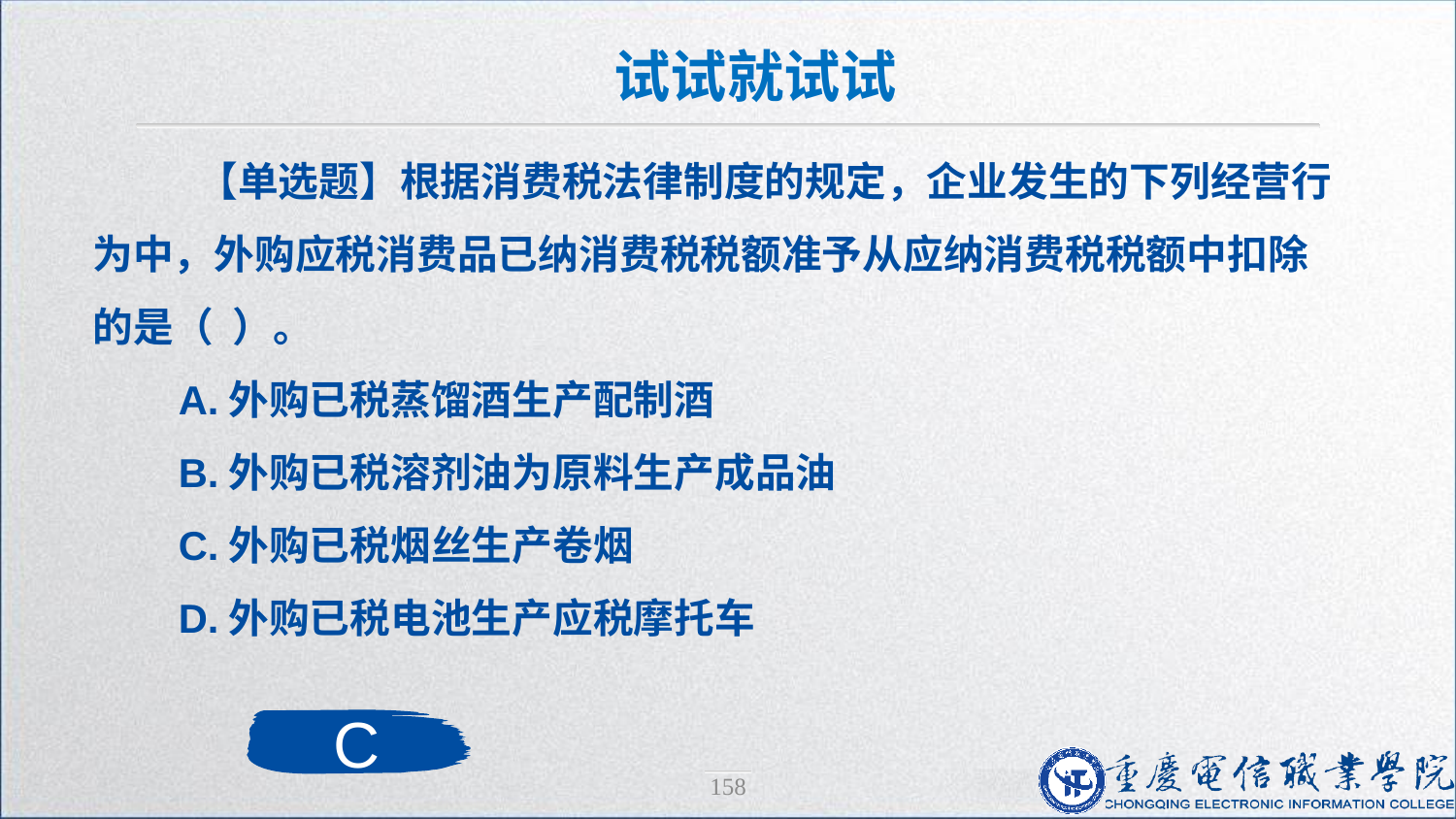

试试就试试
 【单选题】根据消费税法律制度的规定，企业发生的下列经营行为中，外购应税消费品已纳消费税税额准予从应纳消费税税额中扣除的是（  ）。
A.外购已税蒸馏酒生产配制酒
B.外购已税溶剂油为原料生产成品油
C.外购已税烟丝生产卷烟
D.外购已税电池生产应税摩托车

C
158